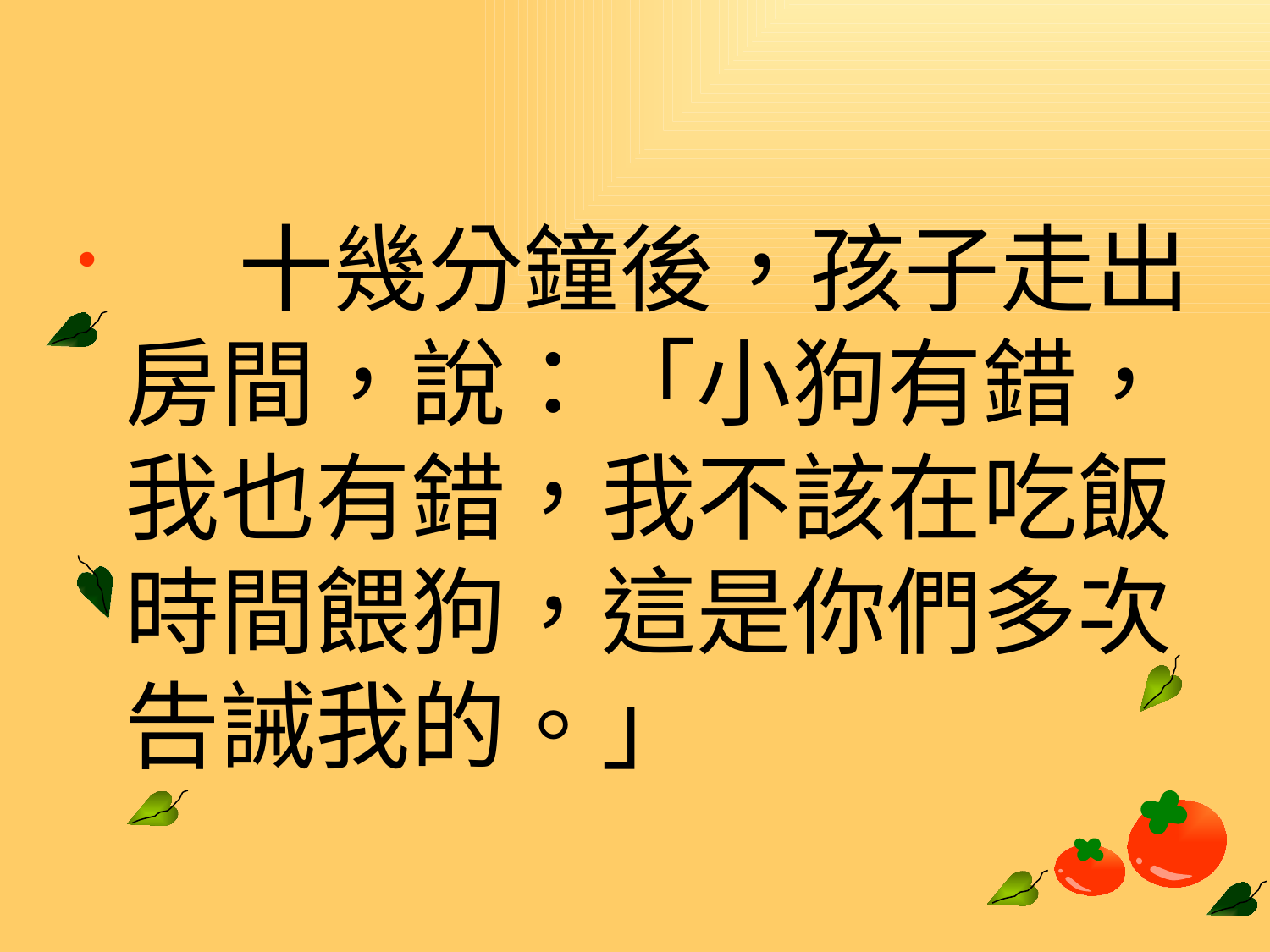

十幾分鐘後，孩子走出房間，說：「小狗有錯，我也有錯，我不該在吃飯時間餵狗，這是你們多次告誡我的。」